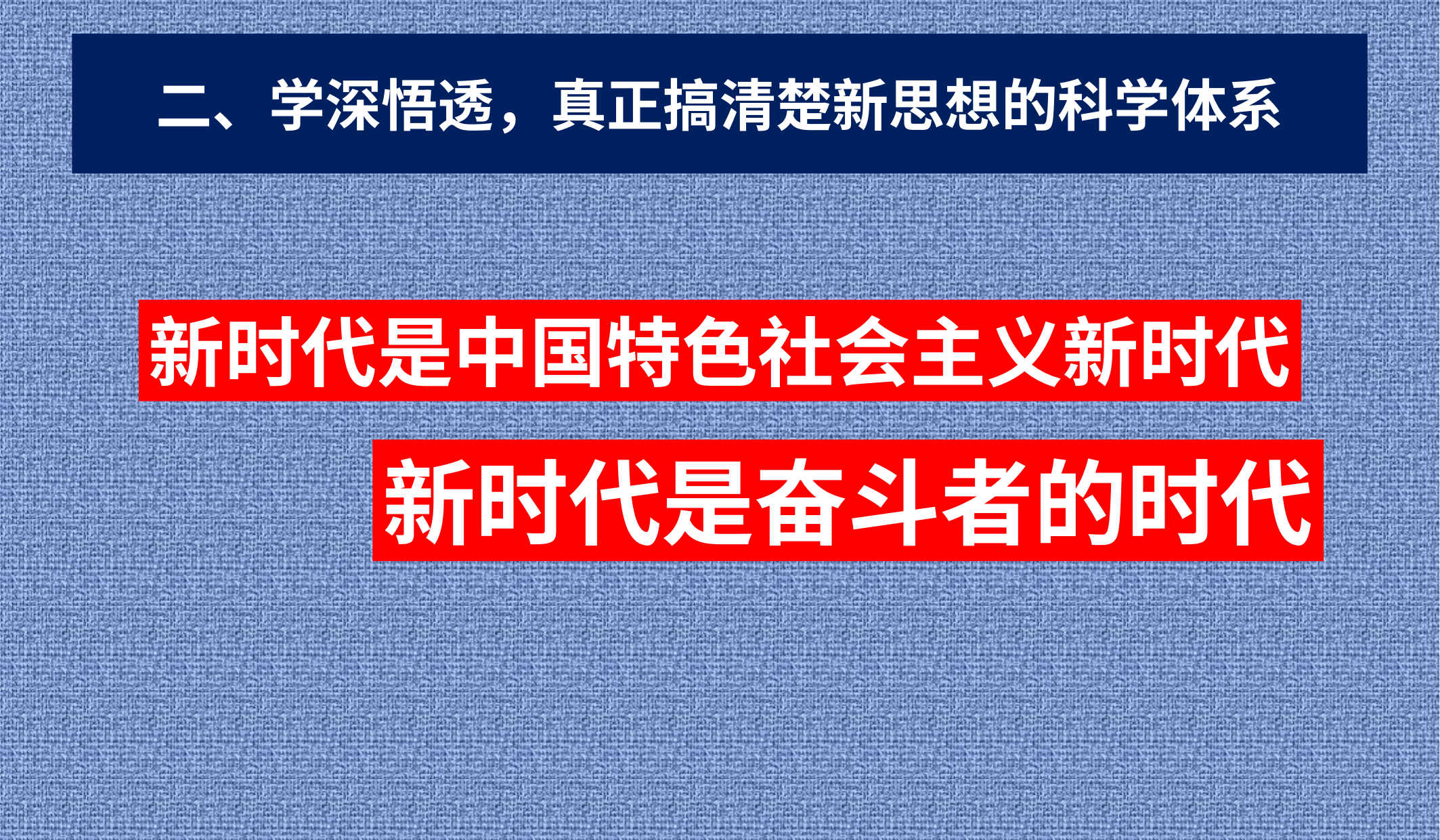

# 二、学深悟透，真正搞清楚新思想的科学体系
新时代是中国特色社会主义新时代
新时代是奋斗者的时代